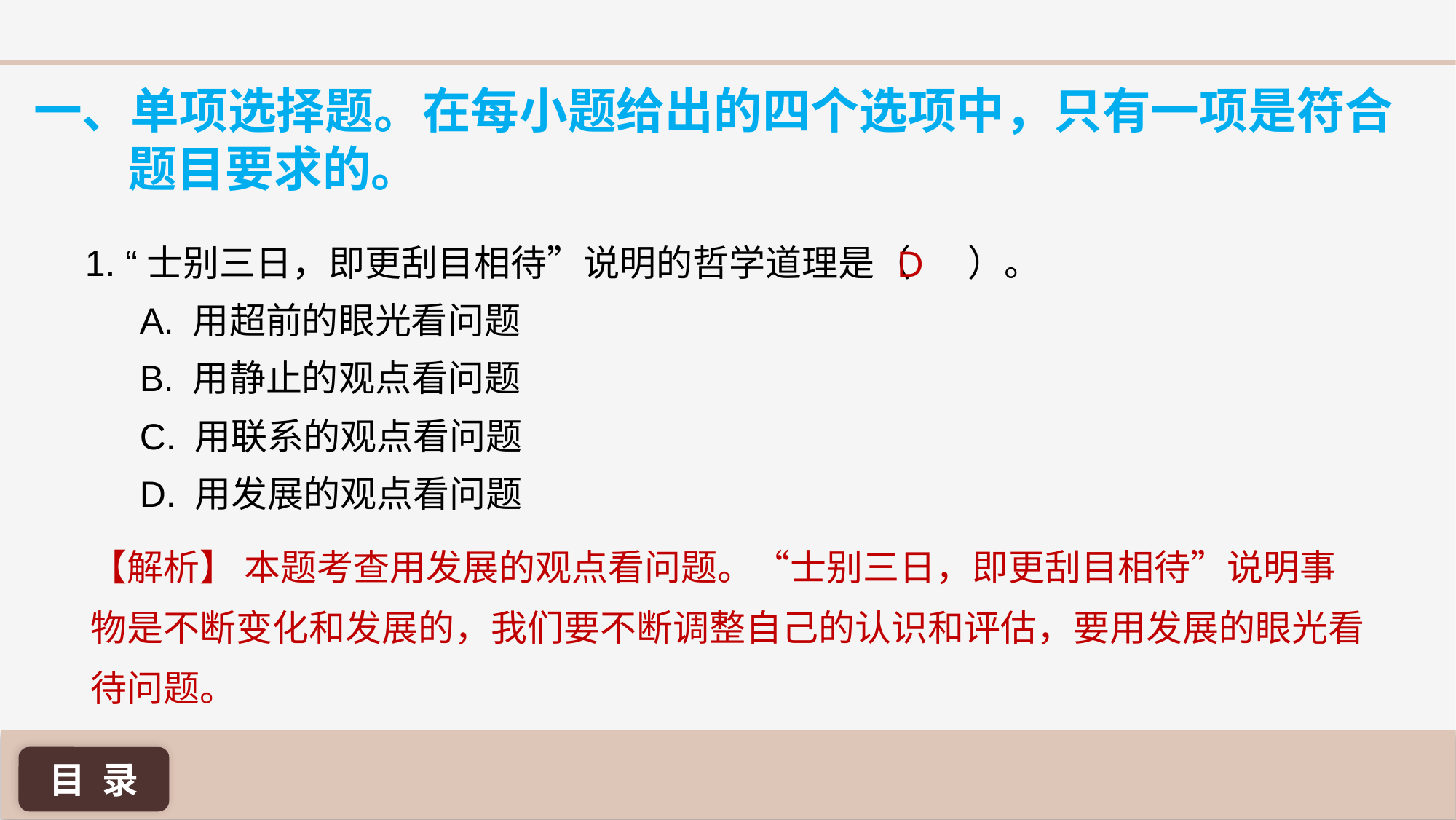

一、单项选择题。在每小题给出的四个选项中，只有一项是符合题目要求的。
D
1. “士别三日，即更刮目相待”说明的哲学道理是（       ）。
A. 用超前的眼光看问题
B. 用静止的观点看问题
C. 用联系的观点看问题
D. 用发展的观点看问题
【解析】 本题考查用发展的观点看问题。“士别三日，即更刮目相待”说明事物是不断变化和发展的，我们要不断调整自己的认识和评估，要用发展的眼光看待问题。